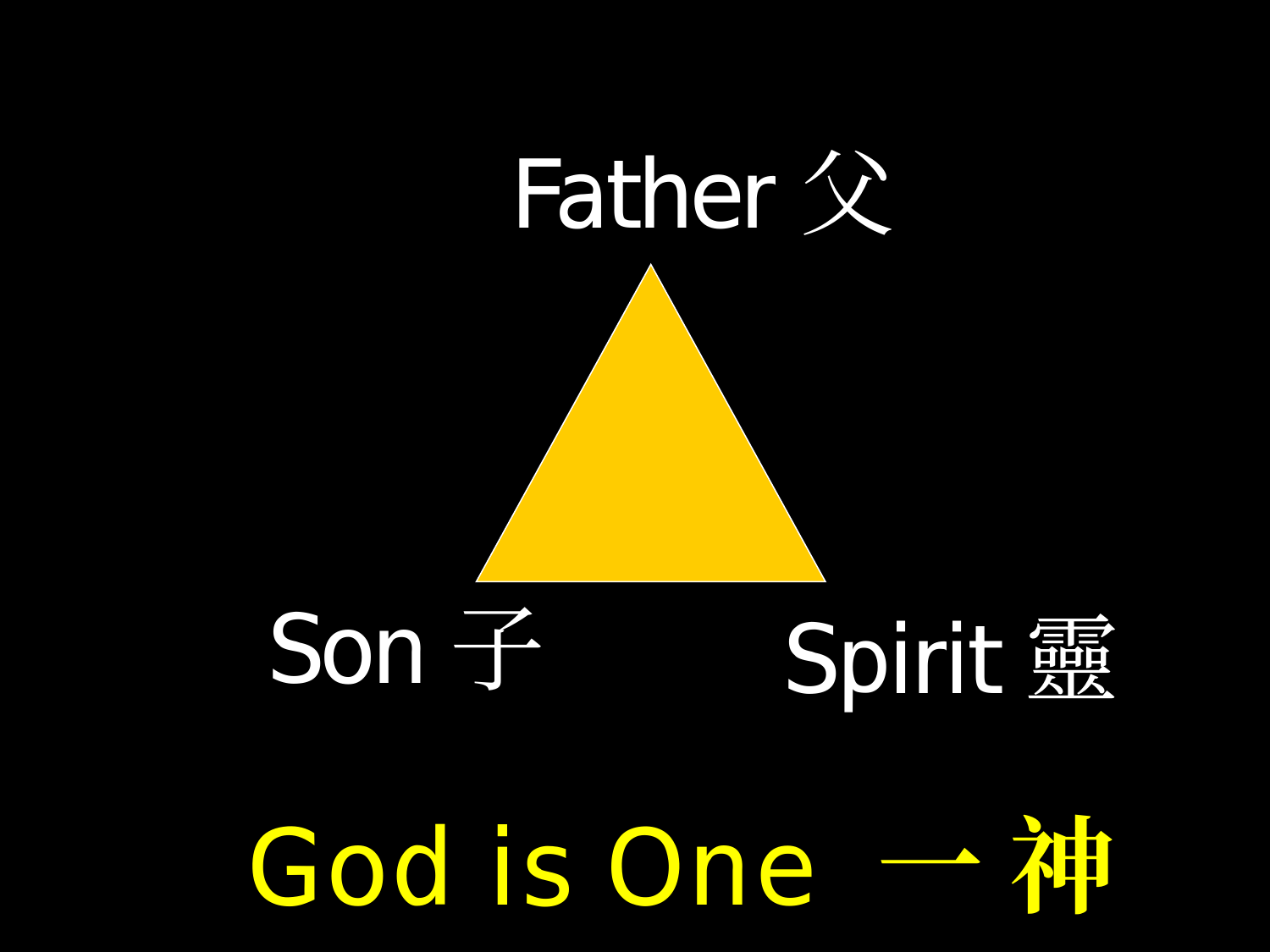

Father父

Son子
Spirit靈
God is One 一 神